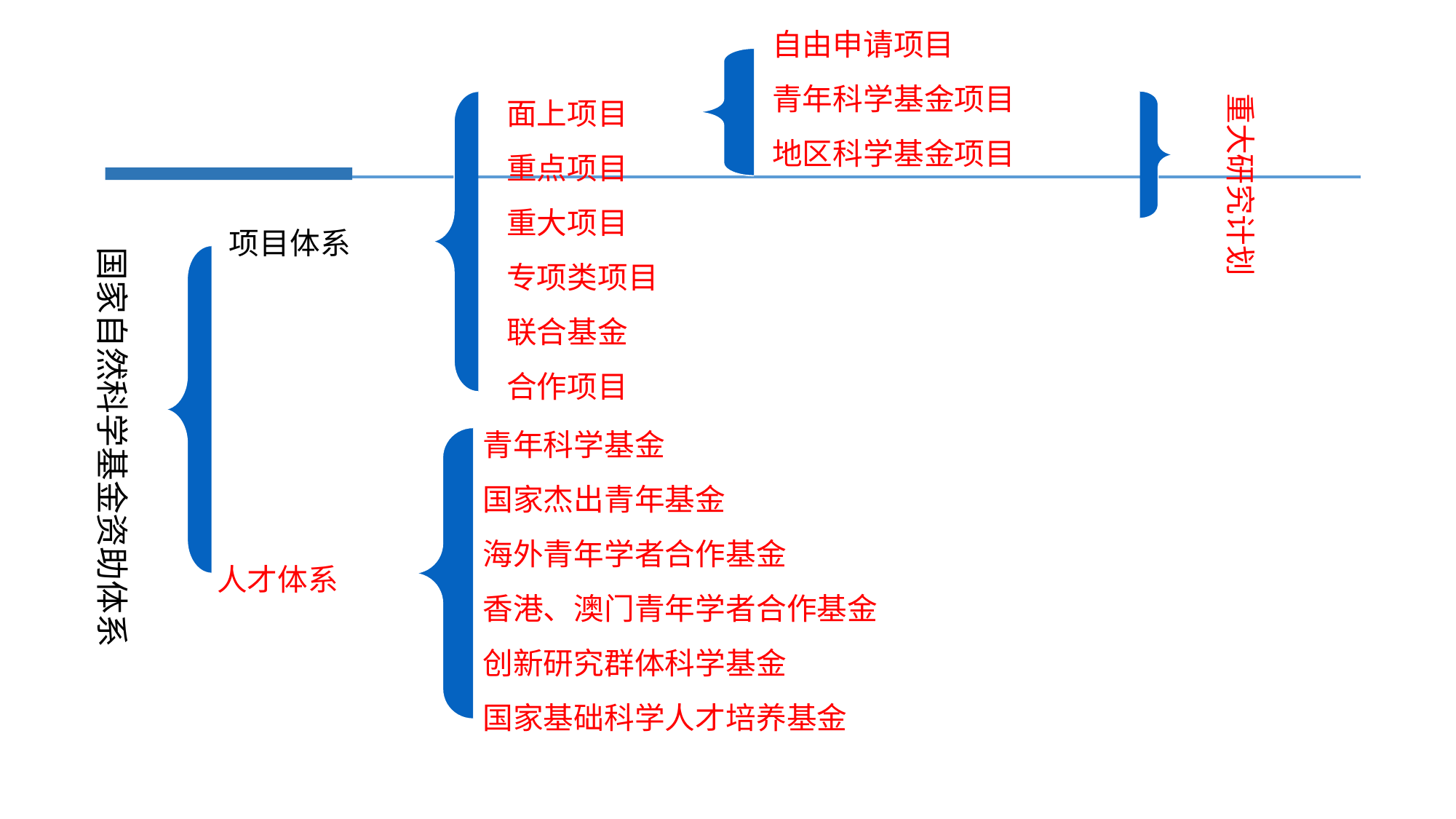

自由申请项目
青年科学基金项目
地区科学基金项目

面上项目
重点项目
重大项目
专项类项目
联合基金
合作项目
重大研究计划

项目体系
国家自然科学基金资助体系

青年科学基金
国家杰出青年基金
海外青年学者合作基金
香港、澳门青年学者合作基金
创新研究群体科学基金
国家基础科学人才培养基金

人才体系